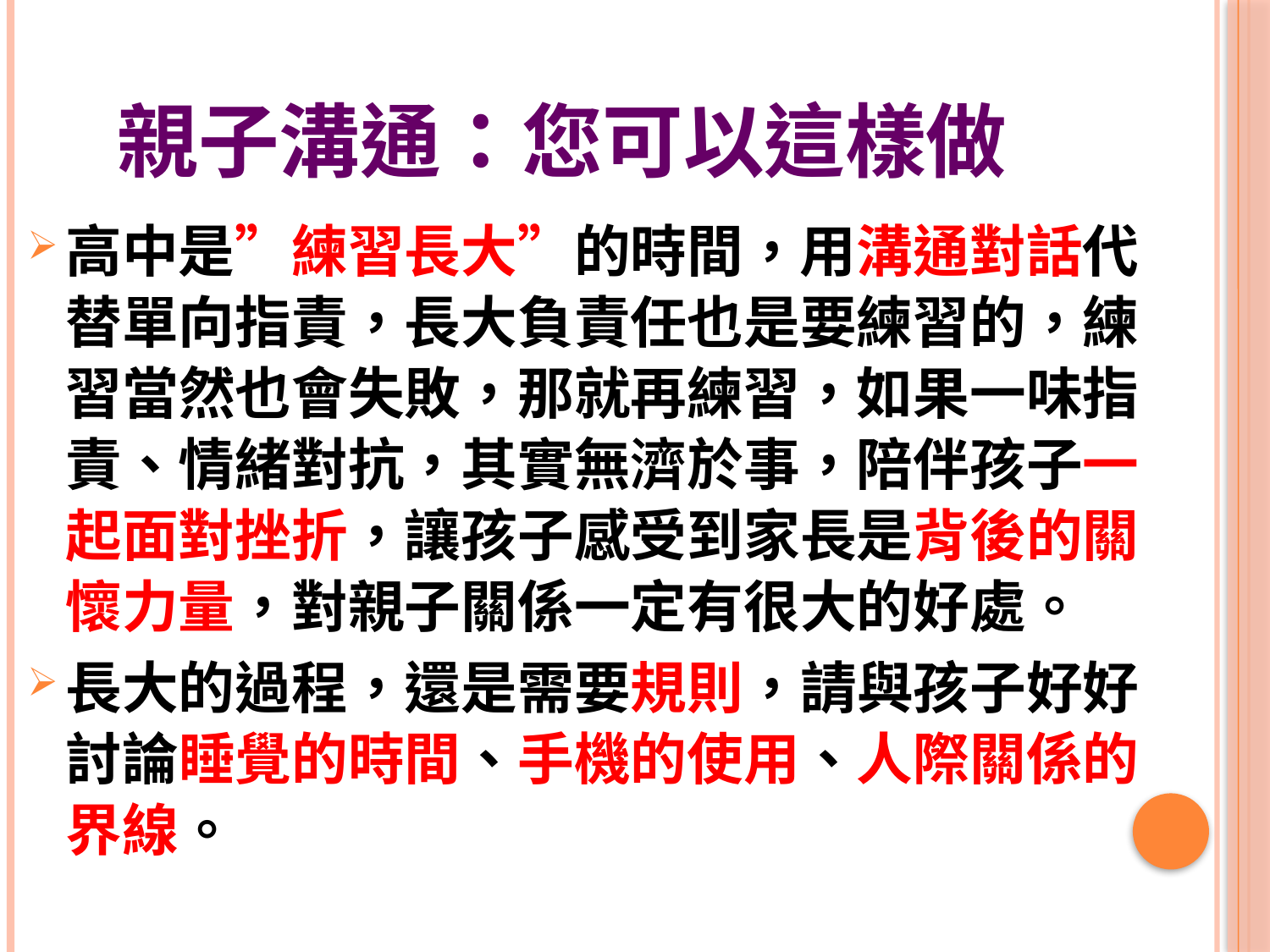

親子溝通：您可以這樣做
高中是”練習長大”的時間，用溝通對話代替單向指責，長大負責任也是要練習的，練習當然也會失敗，那就再練習，如果一味指責、情緒對抗，其實無濟於事，陪伴孩子一起面對挫折，讓孩子感受到家長是背後的關懷力量，對親子關係一定有很大的好處。
長大的過程，還是需要規則，請與孩子好好討論睡覺的時間、手機的使用、人際關係的界線。